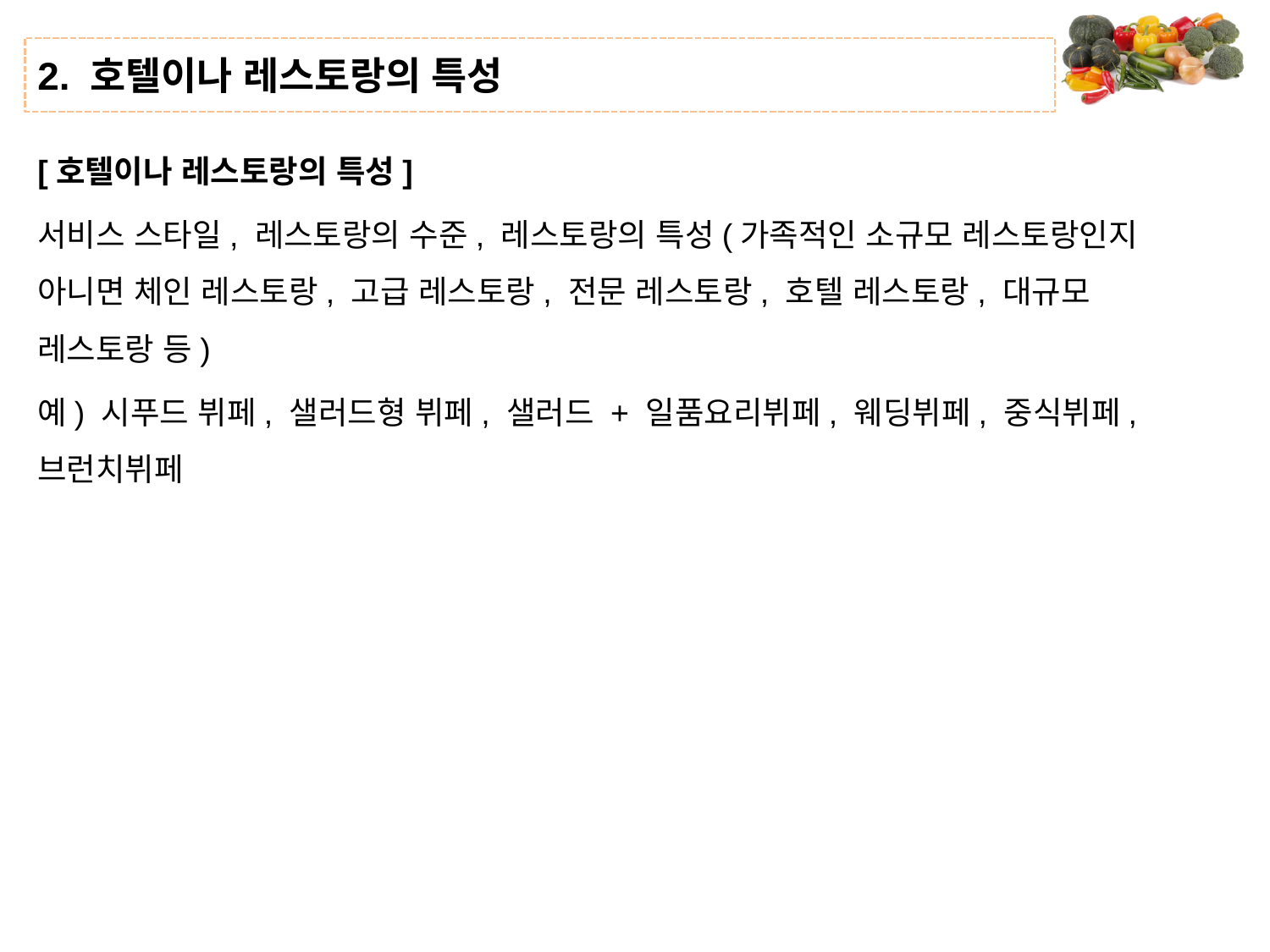

# 2. 호텔이나 레스토랑의 특성
[호텔이나 레스토랑의 특성]
서비스 스타일, 레스토랑의 수준, 레스토랑의 특성(가족적인 소규모 레스토랑인지 아니면 체인 레스토랑, 고급 레스토랑, 전문 레스토랑, 호텔 레스토랑, 대규모 레스토랑 등)
예) 시푸드 뷔페, 샐러드형 뷔페, 샐러드 + 일품요리뷔페, 웨딩뷔페, 중식뷔페, 브런치뷔페